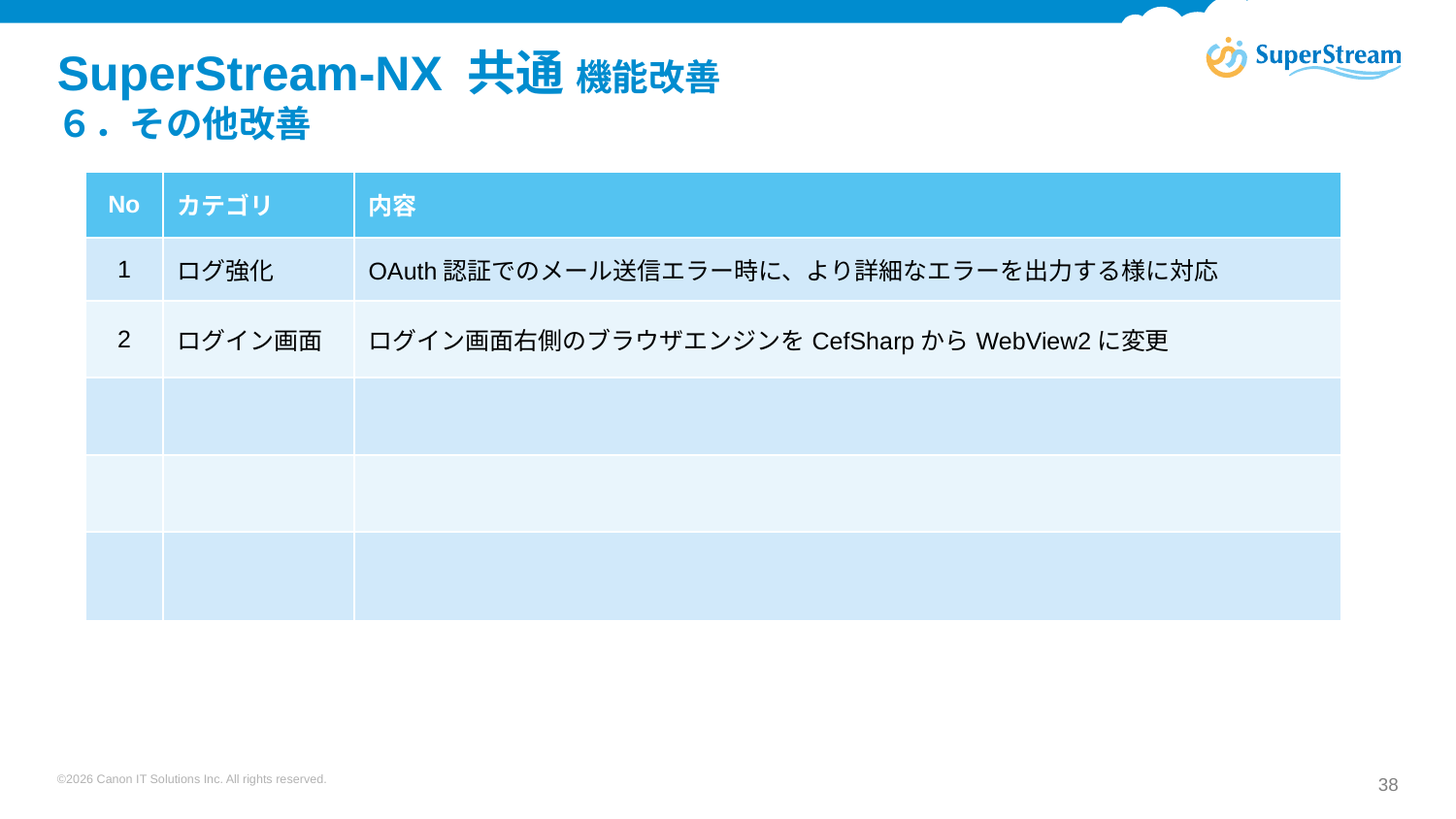

# SuperStream-NX 共通 機能改善　 ６．その他改善

| No​ | カテゴリ​ | 内容​ |
| --- | --- | --- |
| 1 | ログ強化 | OAuth認証でのメール送信エラー時に、より詳細なエラーを出力する様に対応 |
| 2 | ログイン画面 | ログイン画面右側のブラウザエンジンをCefSharpからWebView2に変更 |
|  |  |  |
|  |  |  |
|  |  |  |
③<allKaiCode value="true"/>
④<allKaiCode value="true">
　　<gymFcId value="AGP01500"/>
　　<gymFcId value="ACA00100"/>
 　</allKaiCode>

©2026 Canon IT Solutions Inc. All rights reserved.
38